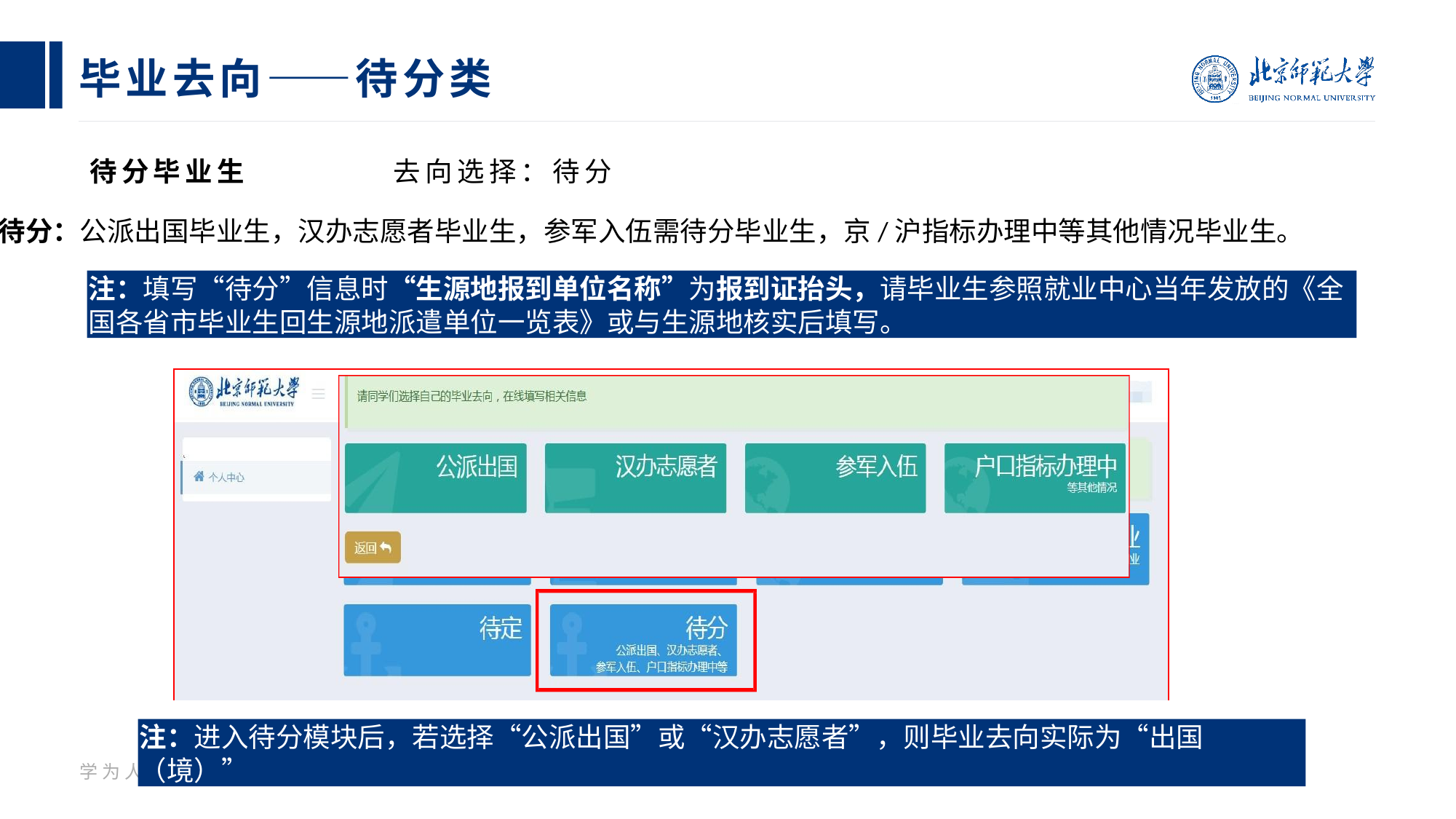

# 毕业去向——待分类
| 待分毕业生 | 去向选择：待分 |
| --- | --- |
待分：公派出国毕业生，汉办志愿者毕业生，参军入伍需待分毕业生，京/沪指标办理中等其他情况毕业生。
注：填写“待分”信息时“生源地报到单位名称”为报到证抬头，请毕业生参照就业中心当年发放的《全国各省市毕业生回生源地派遣单位一览表》或与生源地核实后填写。

注：进入待分模块后，若选择“公派出国”或“汉办志愿者”，则毕业去向实际为“出国（境）”